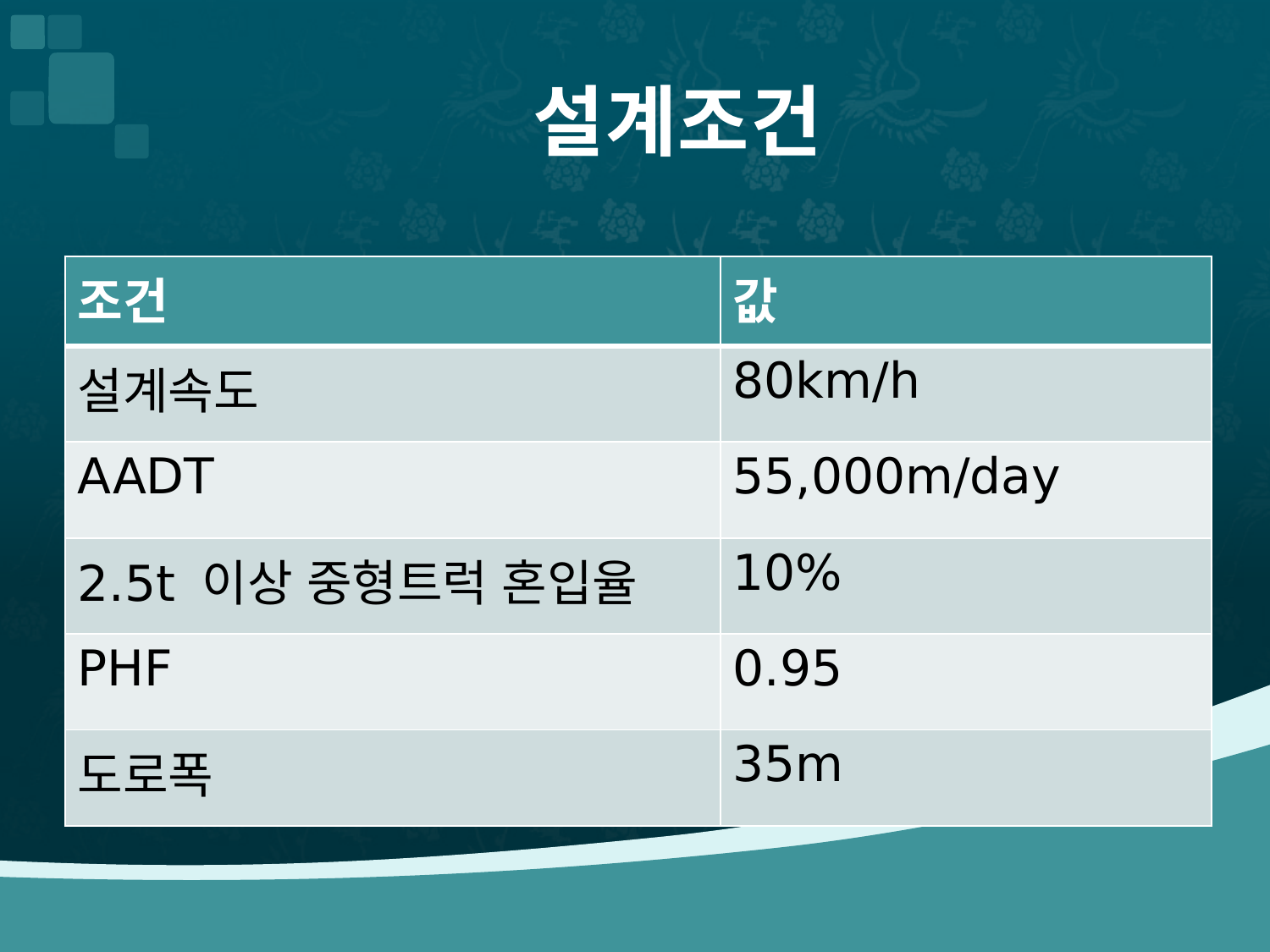

# 설계조건
| 조건 | 값 |
| --- | --- |
| 설계속도 | 80km/h |
| AADT | 55,000m/day |
| 2.5t 이상 중형트럭 혼입율 | 10% |
| PHF | 0.95 |
| 도로폭 | 35m |